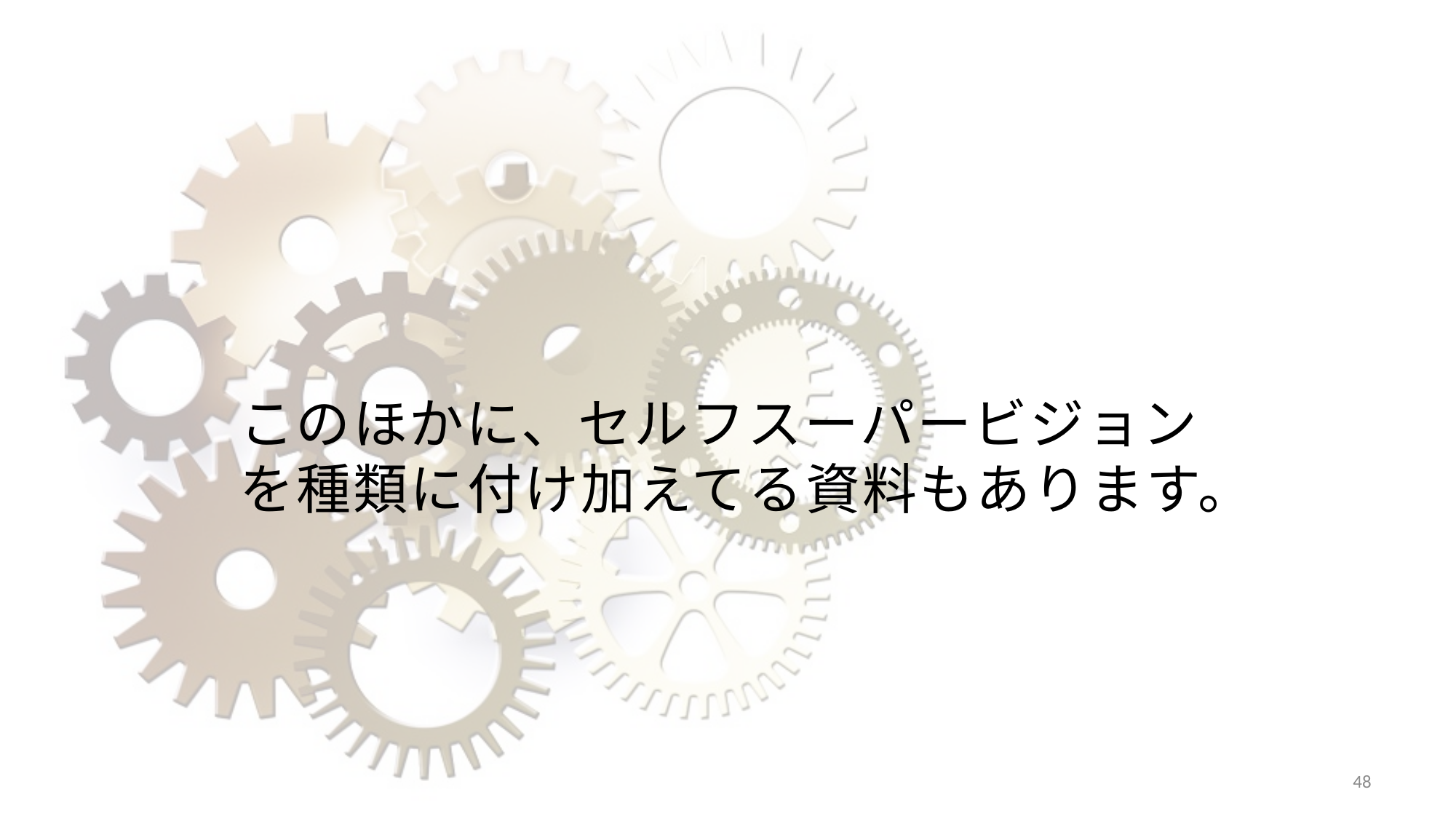

このほかに、セルフスーパービジョンを種類に付け加えてる資料もあります。
48